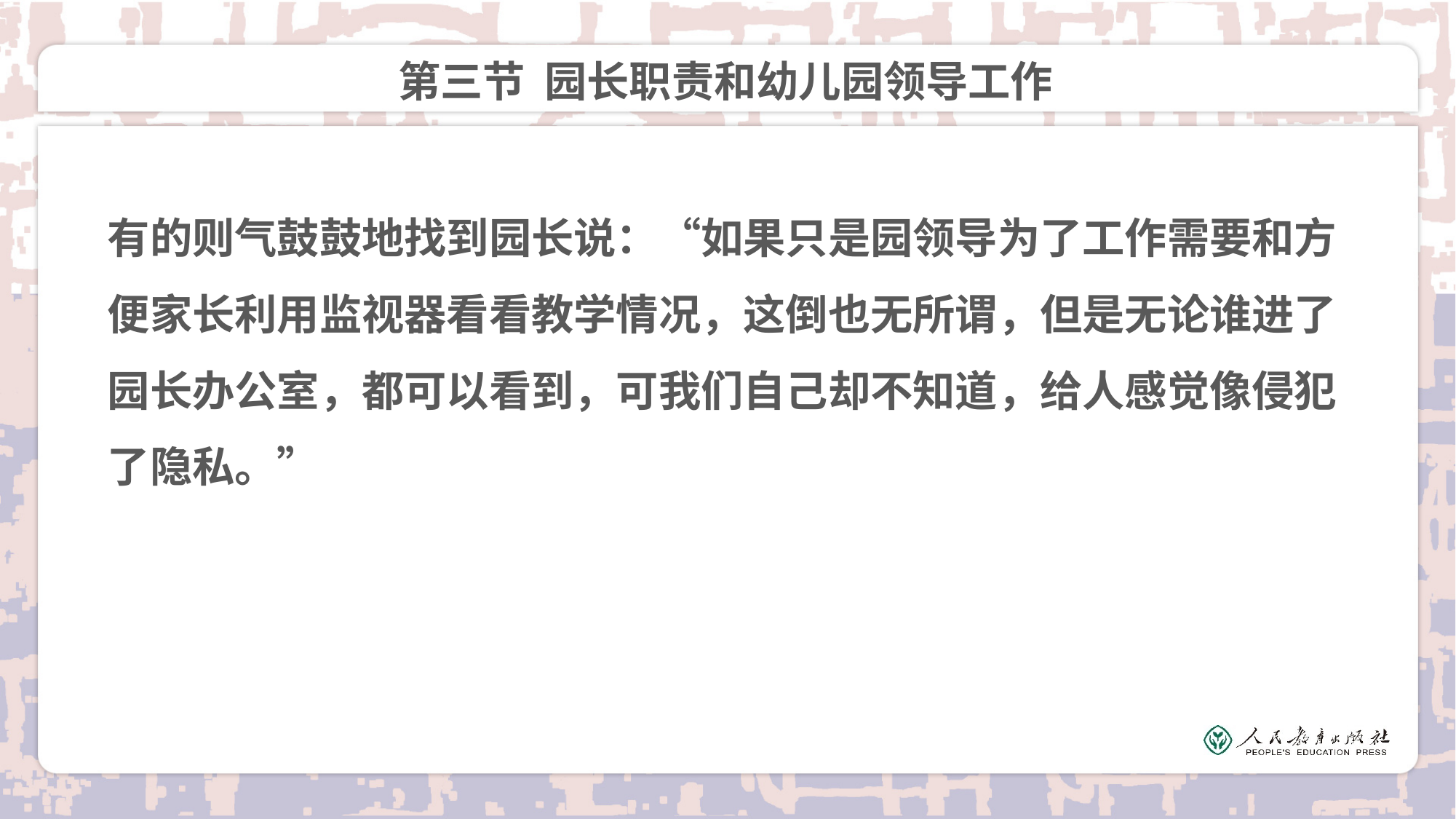

# 第三节  园长职责和幼儿园领导工作
有的则气鼓鼓地找到园长说：“如果只是园领导为了工作需要和方便家长利用监视器看看教学情况，这倒也无所谓，但是无论谁进了园长办公室，都可以看到，可我们自己却不知道，给人感觉像侵犯了隐私。”